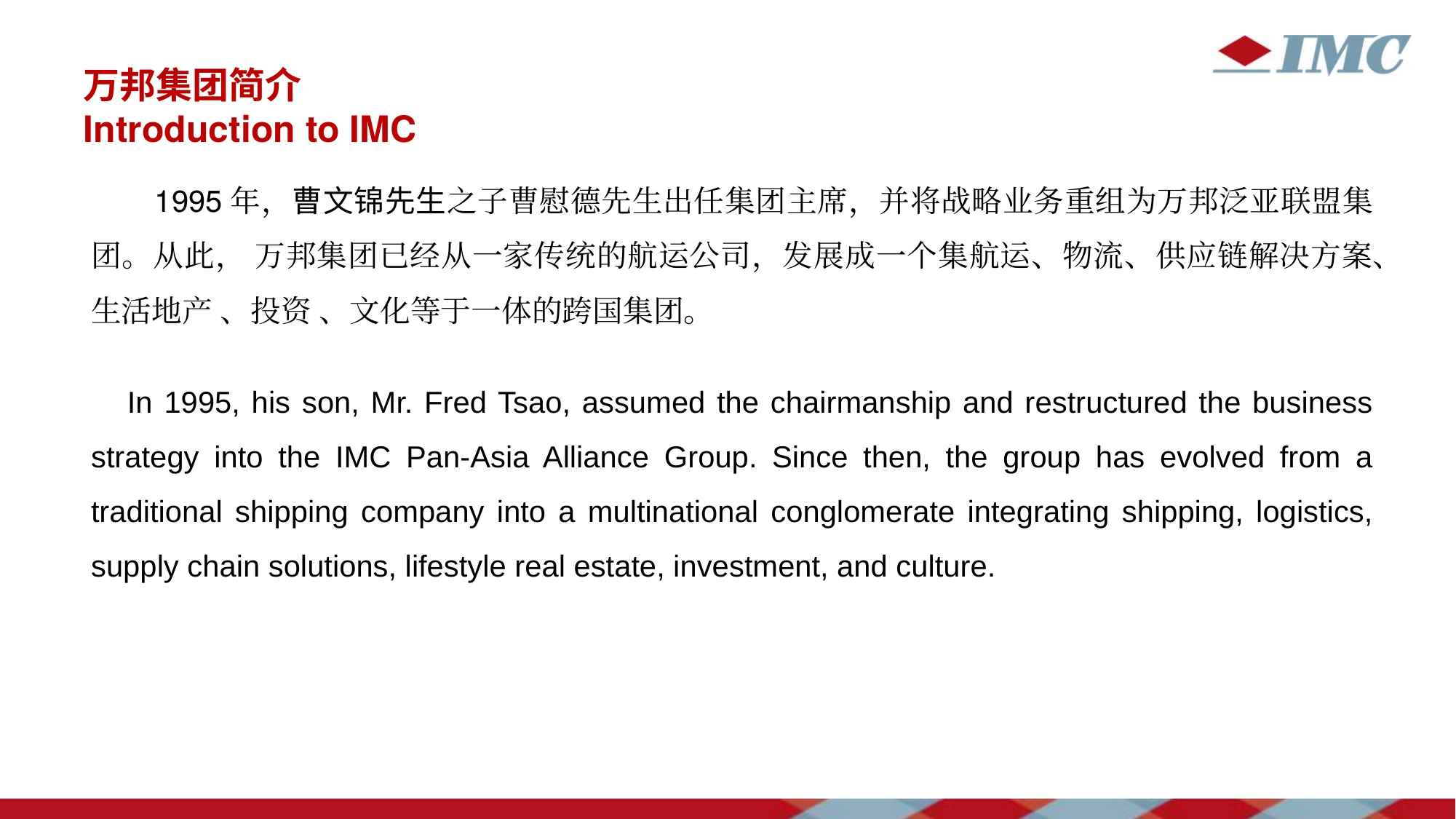

# 万邦集团简介 Introduction to IMC
1995年，曹文锦先生之子曹慰德先生出任集团主席，并将战略业务重组为万邦泛亚联盟集团。从此， 万邦集团已经从一家传统的航运公司，发展成一个集航运、物流、供应链解决方案、生活地产 、投资 、文化等于一体的跨国集团。

In 1995, his son, Mr. Fred Tsao, assumed the chairmanship and restructured the business strategy into the IMC Pan-Asia Alliance Group. Since then, the group has evolved from a traditional shipping company into a multinational conglomerate integrating shipping, logistics, supply chain solutions, lifestyle real estate, investment, and culture.